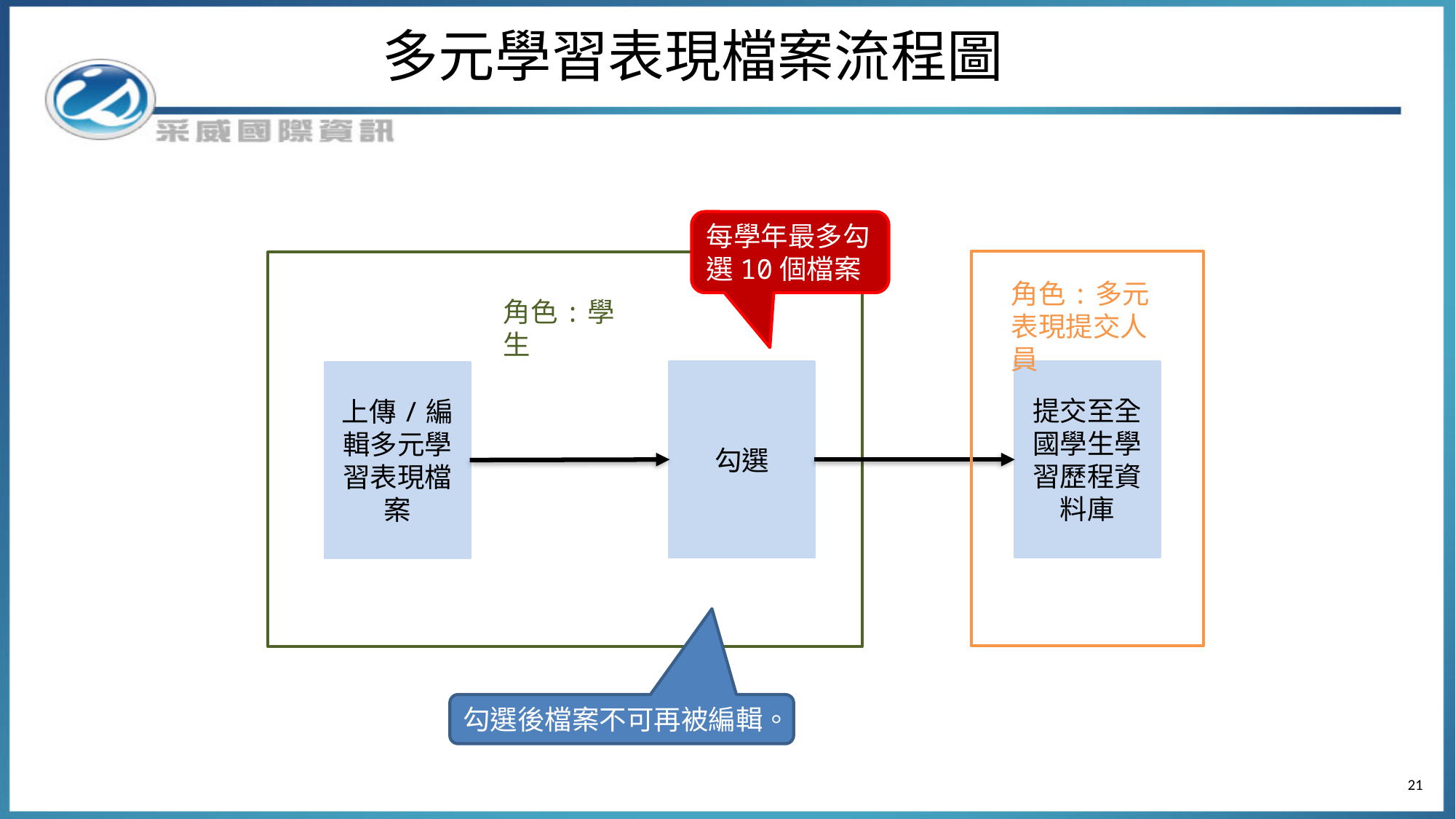

# 多元學習表現檔案流程圖
每學年最多勾選10個檔案

角色:多元表現提交人員
角色:學生
勾選
提交至全國學生學習歷程資料庫
上傳/編輯多元學習表現檔案
勾選後檔案不可再被編輯。
21